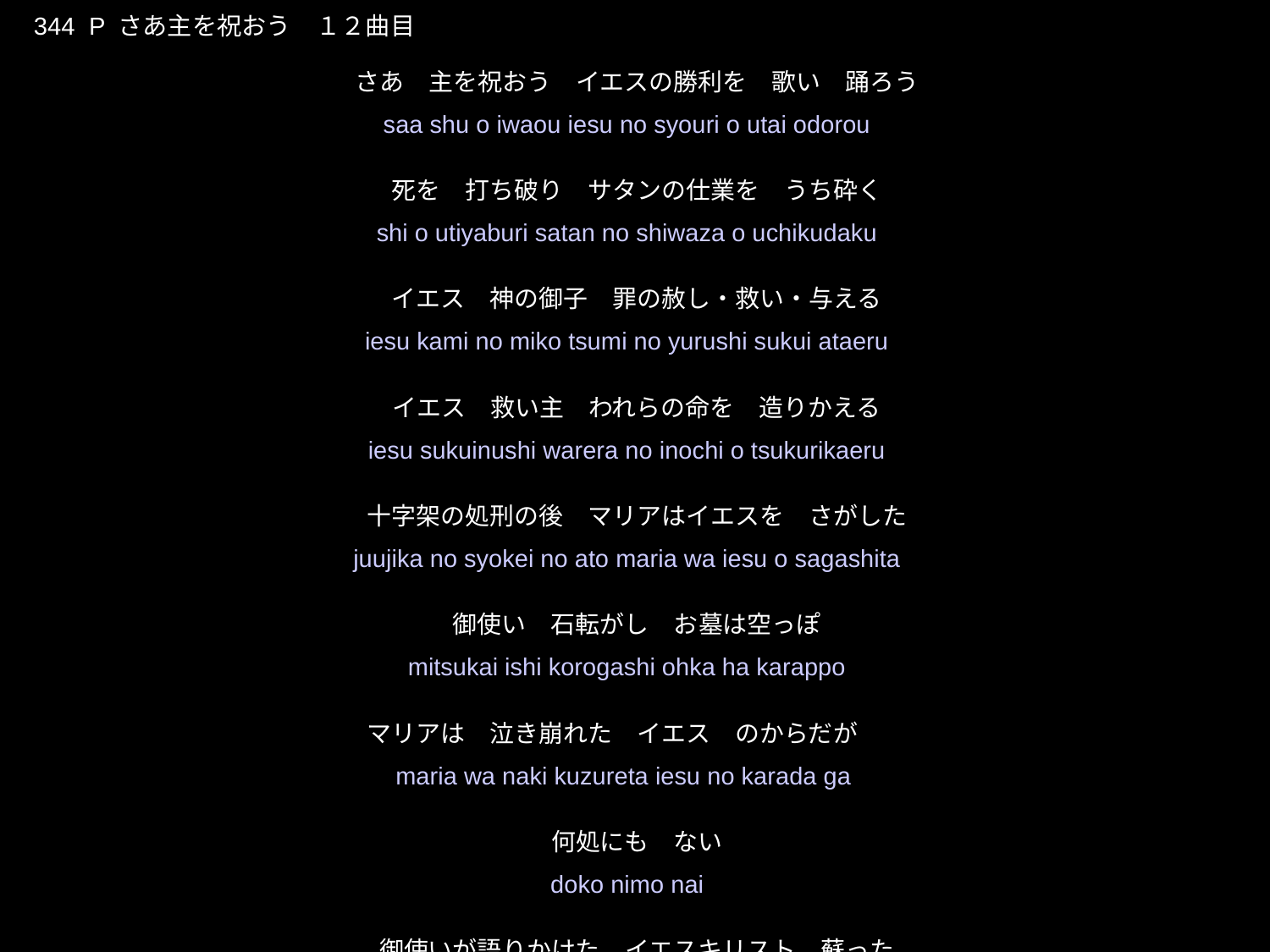

★P
344  P さあ主を祝おう　１２曲目
さあ　主を祝おう　イエスの勝利を　歌い　踊ろう
死を　打ち破り　サタンの仕業を　うち砕く
イエス　神の御子　罪の赦し・救い・与える
イエス　救い主　われらの命を　造りかえる
十字架の処刑の後　マリアはイエスを　さがした
御使い　石転がし　お墓は空っぽ
マリアは　泣き崩れた　イエス　のからだが　　
何処にも　ない
御使いが語りかけた　イエスキリスト　蘇った
★２
saa shu o iwaou iesu no syouri o utai odorou
shi o utiyaburi satan no shiwaza o uchikudaku
iesu kami no miko tsumi no yurushi sukui ataeru
iesu sukuinushi warera no inochi o tsukurikaeru
juujika no syokei no ato maria wa iesu o sagashita
mitsukai ishi korogashi ohka ha karappo
maria wa naki kuzureta iesu no karada ga
doko nimo nai
mitsukai ga katari kaketa iesu kirisuto yomigaetta